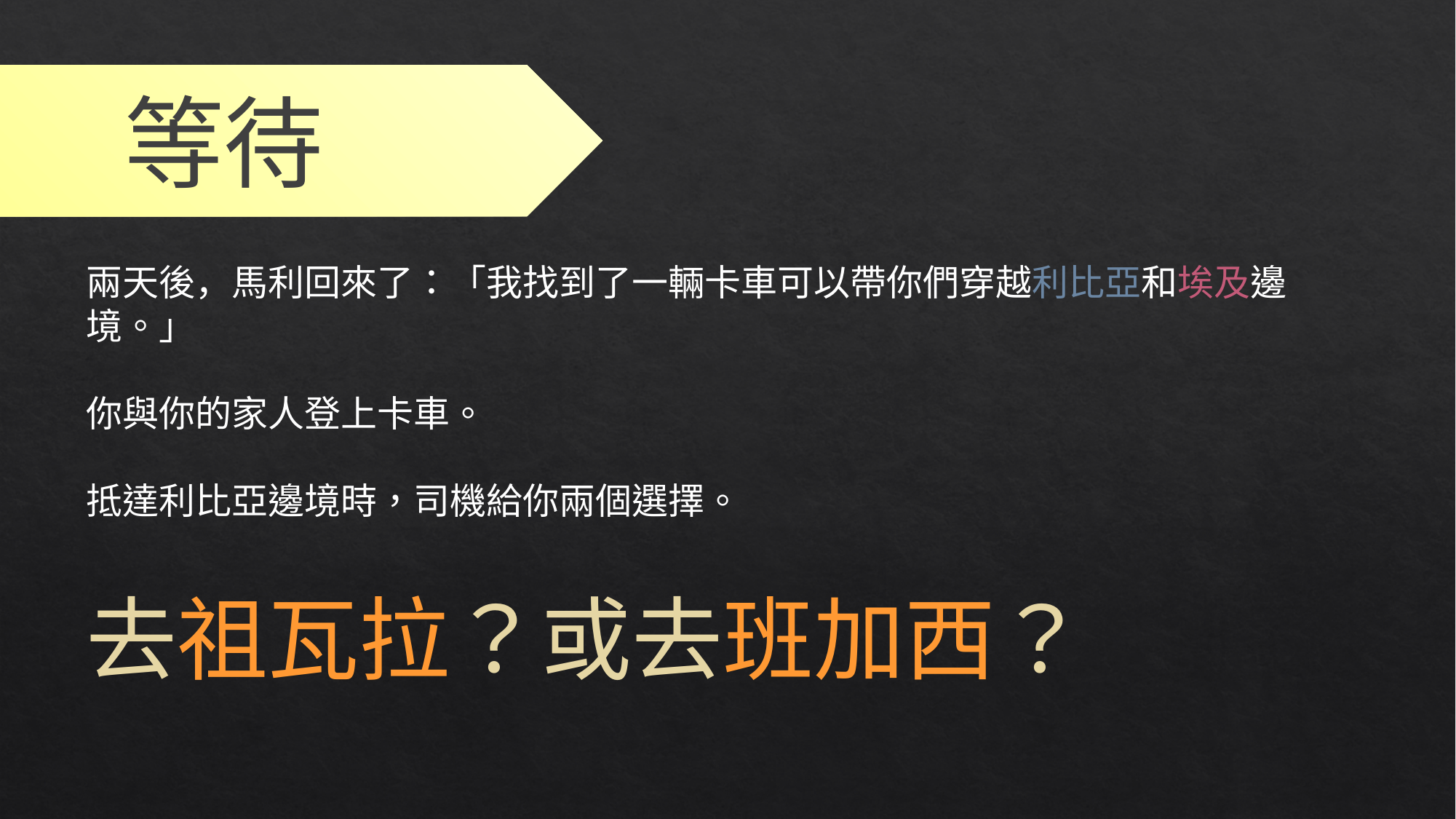

等待
兩天後，馬利回來了：「我找到了一輛卡車可以帶你們穿越利比亞和埃及邊境。」

你與你的家人登上卡車。

抵達利比亞邊境時，司機給你兩個選擇。
去祖瓦拉？或去班加西？